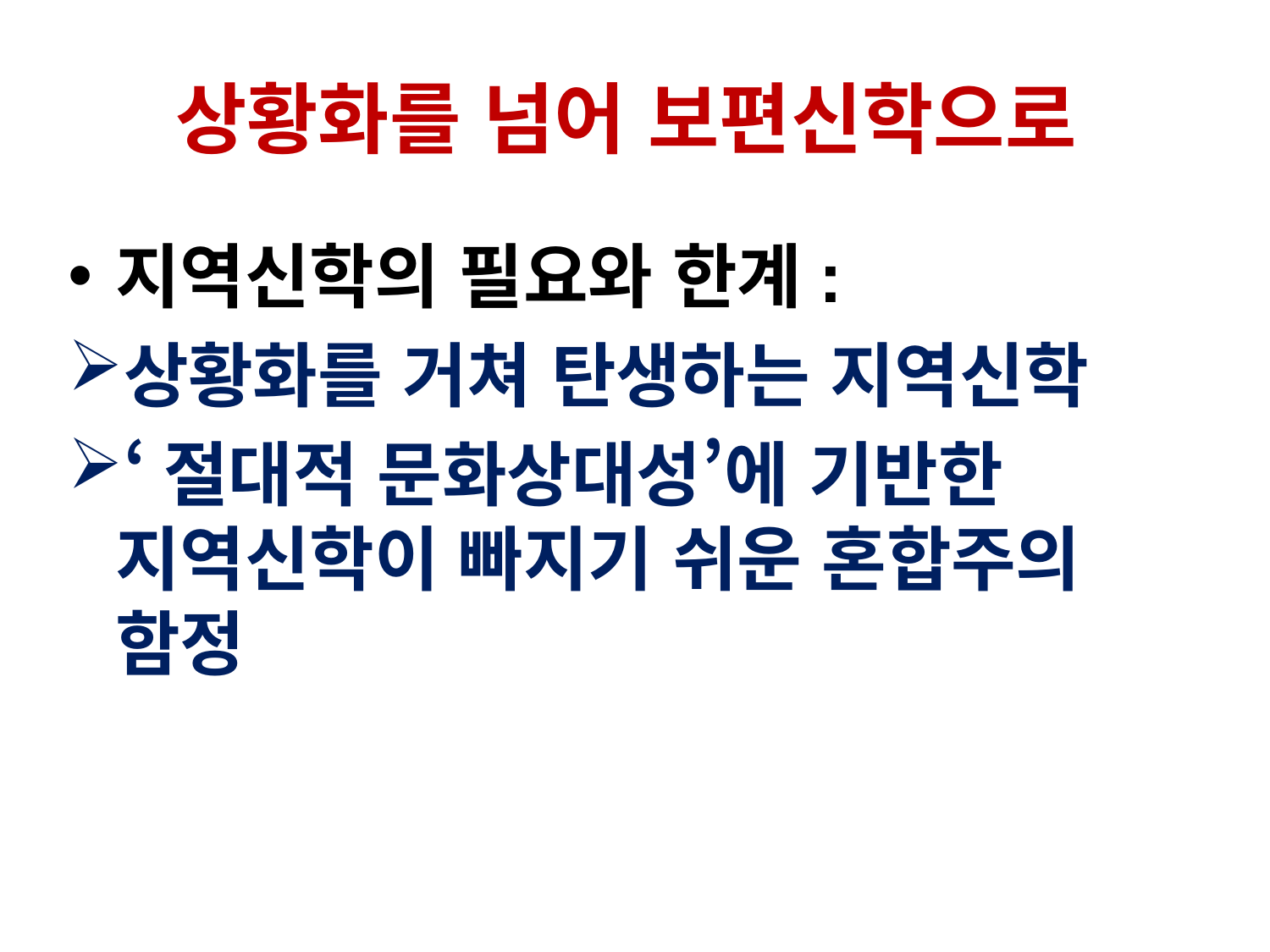

# 상황화를 넘어 보편신학으로
지역신학의 필요와 한계:
상황화를 거쳐 탄생하는 지역신학
‘절대적 문화상대성’에 기반한 지역신학이 빠지기 쉬운 혼합주의 함정